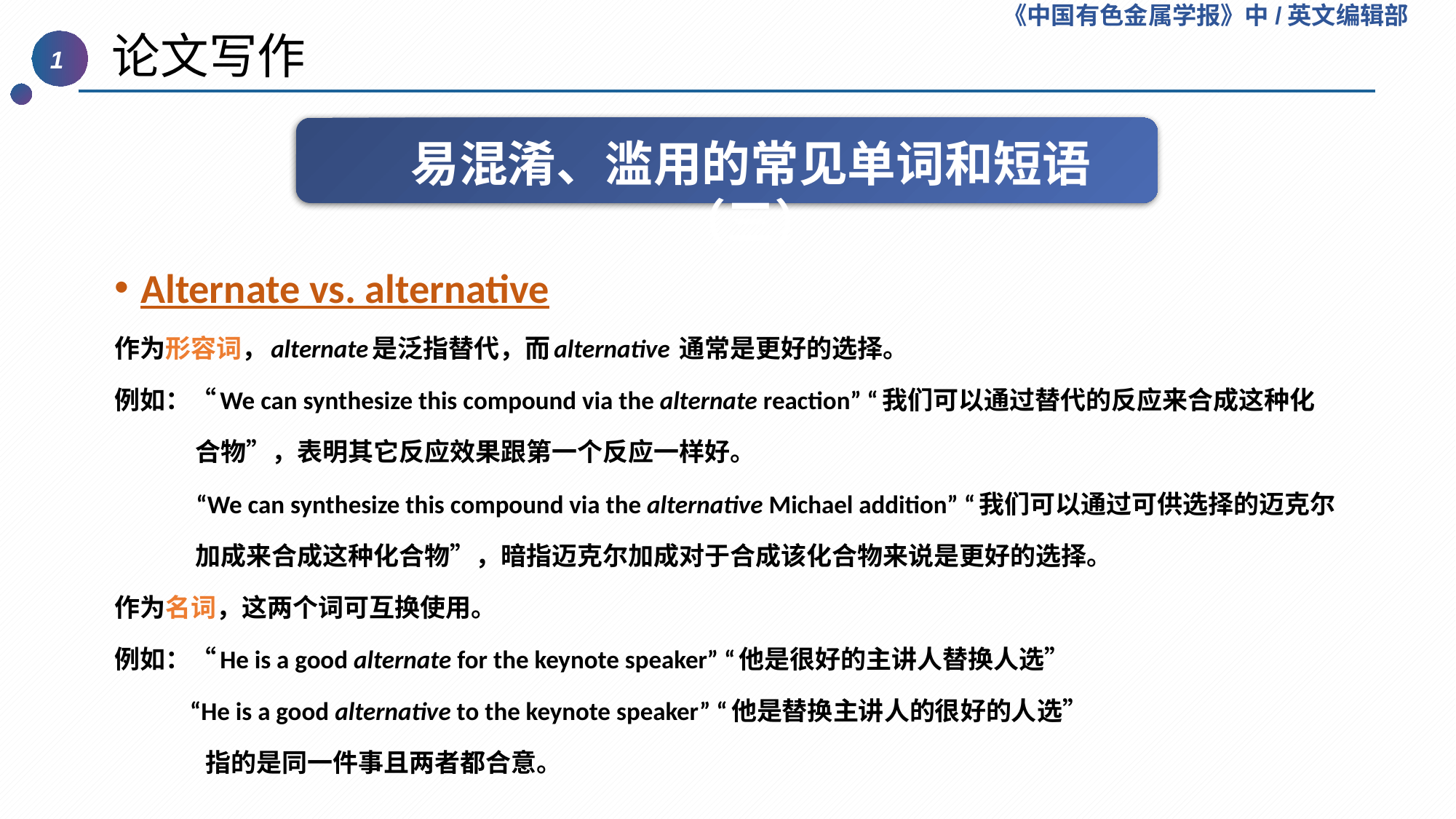

《中国有色金属学报》中/英文编辑部
      论文写作

1

易混淆、滥用的常见单词和短语（三）
Alternate vs. alternative
作为形容词，alternate是泛指替代，而alternative 通常是更好的选择。
例如：“We can synthesize this compound via the alternate reaction” “我们可以通过替代的反应来合成这种化合物”，表明其它反应效果跟第一个反应一样好。
“We can synthesize this compound via the alternative Michael addition” “我们可以通过可供选择的迈克尔加成来合成这种化合物”，暗指迈克尔加成对于合成该化合物来说是更好的选择。
作为名词，这两个词可互换使用。
例如：“He is a good alternate for the keynote speaker” “他是很好的主讲人替换人选”
             “He is a good alternative to the keynote speaker” “他是替换主讲人的很好的人选”
 指的是同一件事且两者都合意。